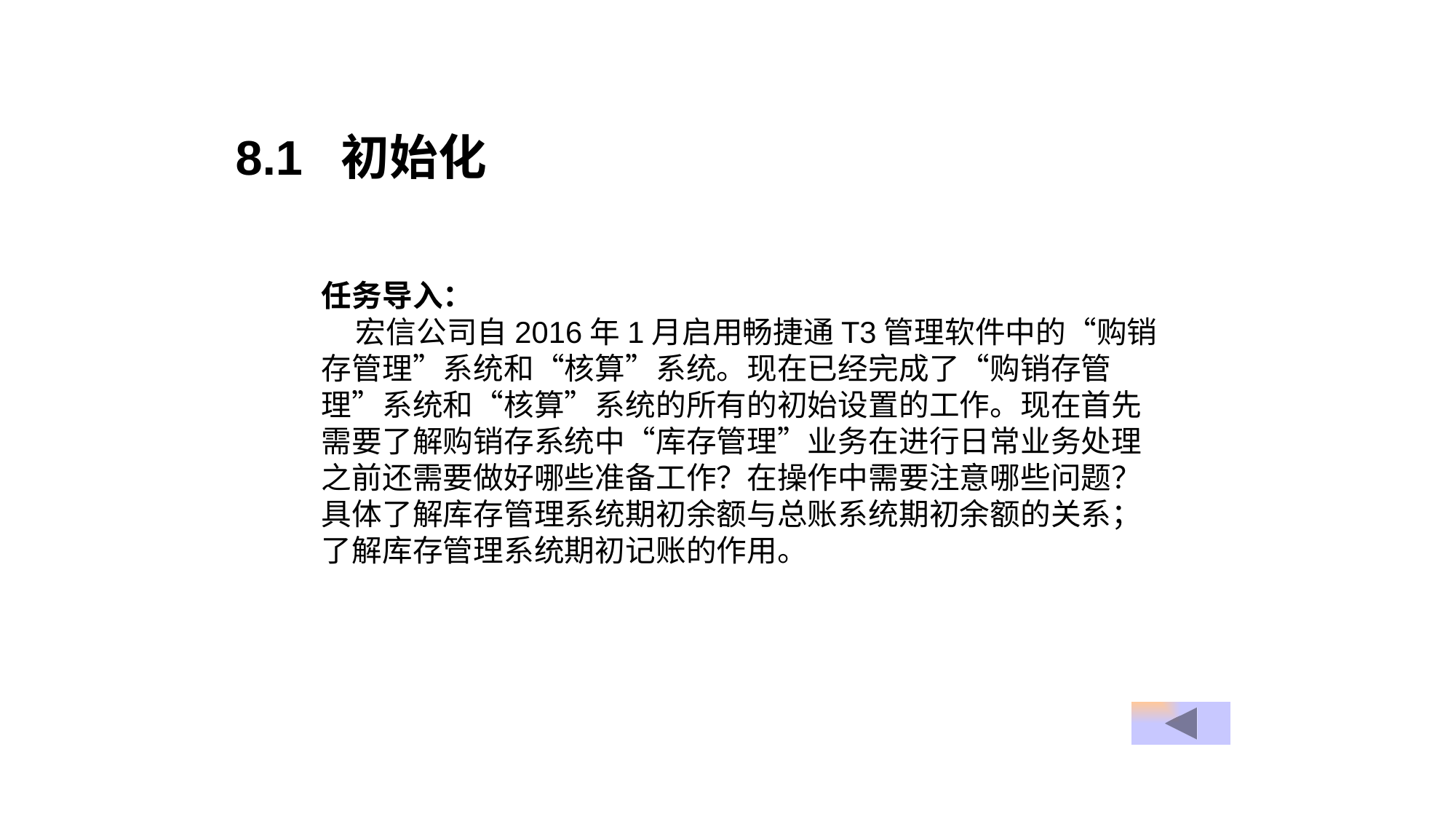

8.1  初始化
任务导入：
    宏信公司自2016年1月启用畅捷通T3管理软件中的“购销存管理”系统和“核算”系统。现在已经完成了“购销存管理”系统和“核算”系统的所有的初始设置的工作。现在首先需要了解购销存系统中“库存管理”业务在进行日常业务处理之前还需要做好哪些准备工作？在操作中需要注意哪些问题？具体了解库存管理系统期初余额与总账系统期初余额的关系；了解库存管理系统期初记账的作用。